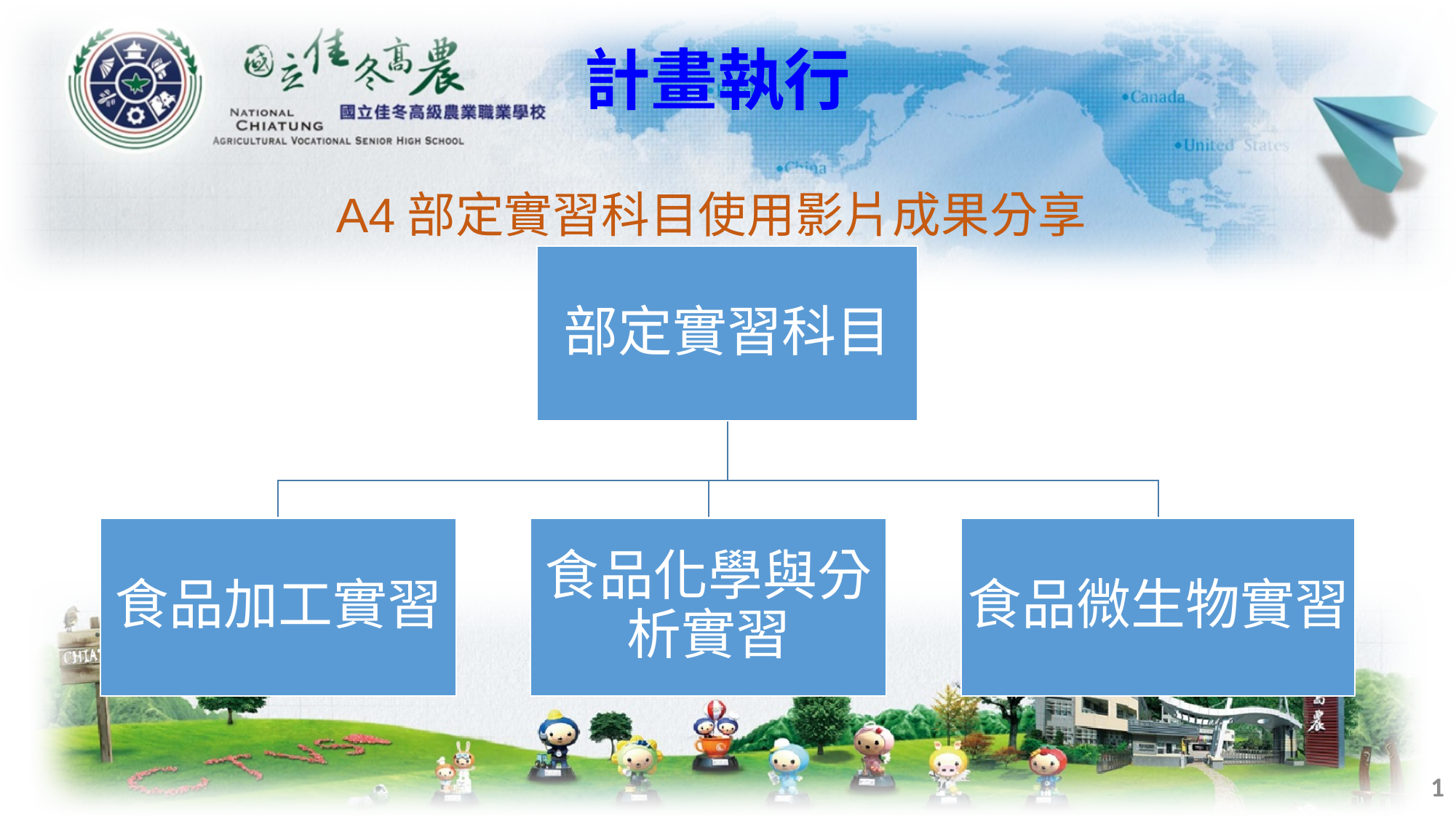

計畫執行
# A4部定實習科目使用影片成果分享
部定實習科目
食品加工實習
食品化學與分析實習
食品微生物實習
1